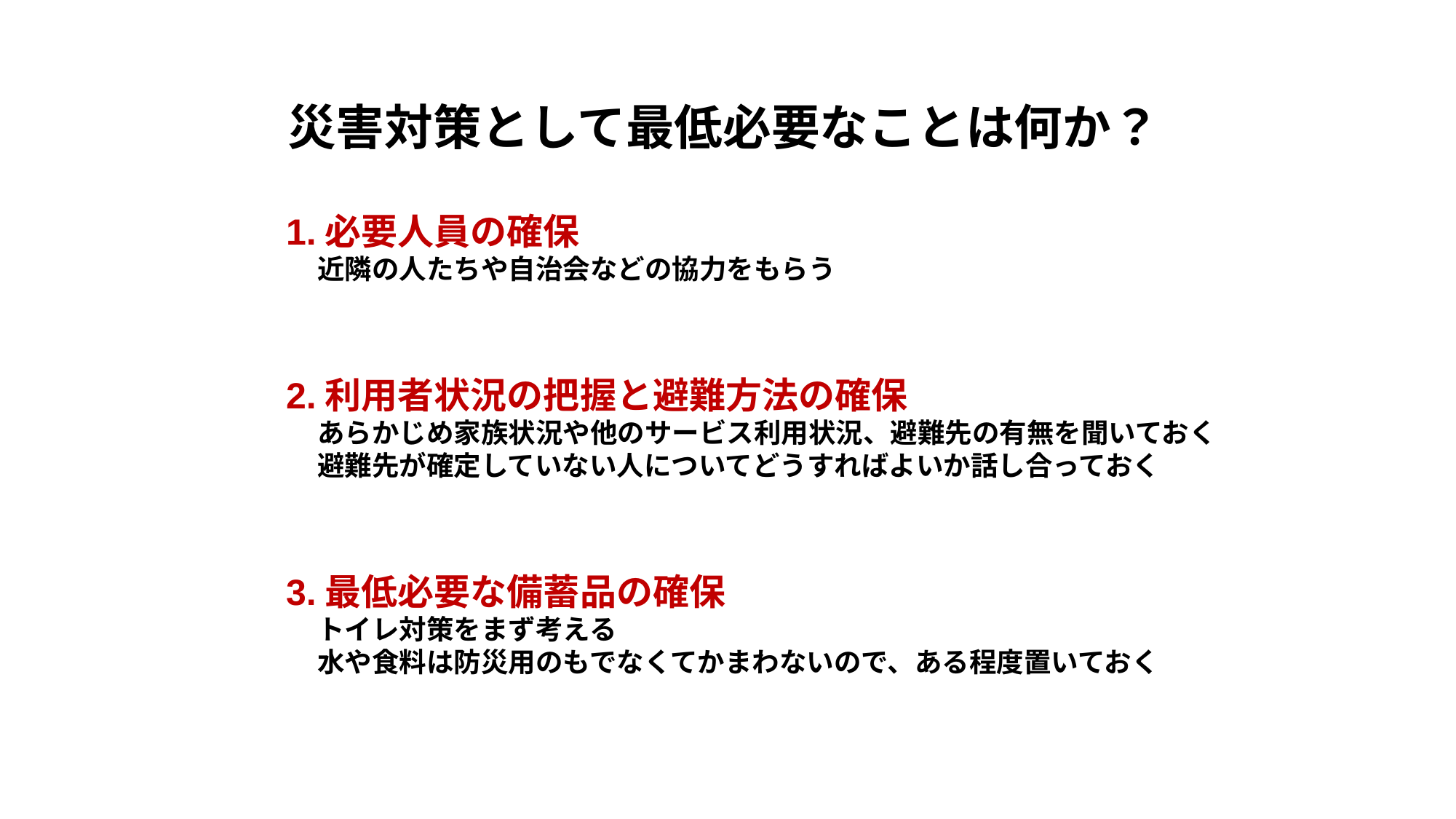

災害対策として最低必要なことは何か？
1.必要人員の確保
近隣の人たちや自治会などの協力をもらう

2.利用者状況の把握と避難方法の確保
あらかじめ家族状況や他のサービス利用状況、避難先の有無を聞いておく
避難先が確定していない人についてどうすればよいか話し合っておく

3.最低必要な備蓄品の確保
トイレ対策をまず考える
水や食料は防災用のもでなくてかまわないので、ある程度置いておく